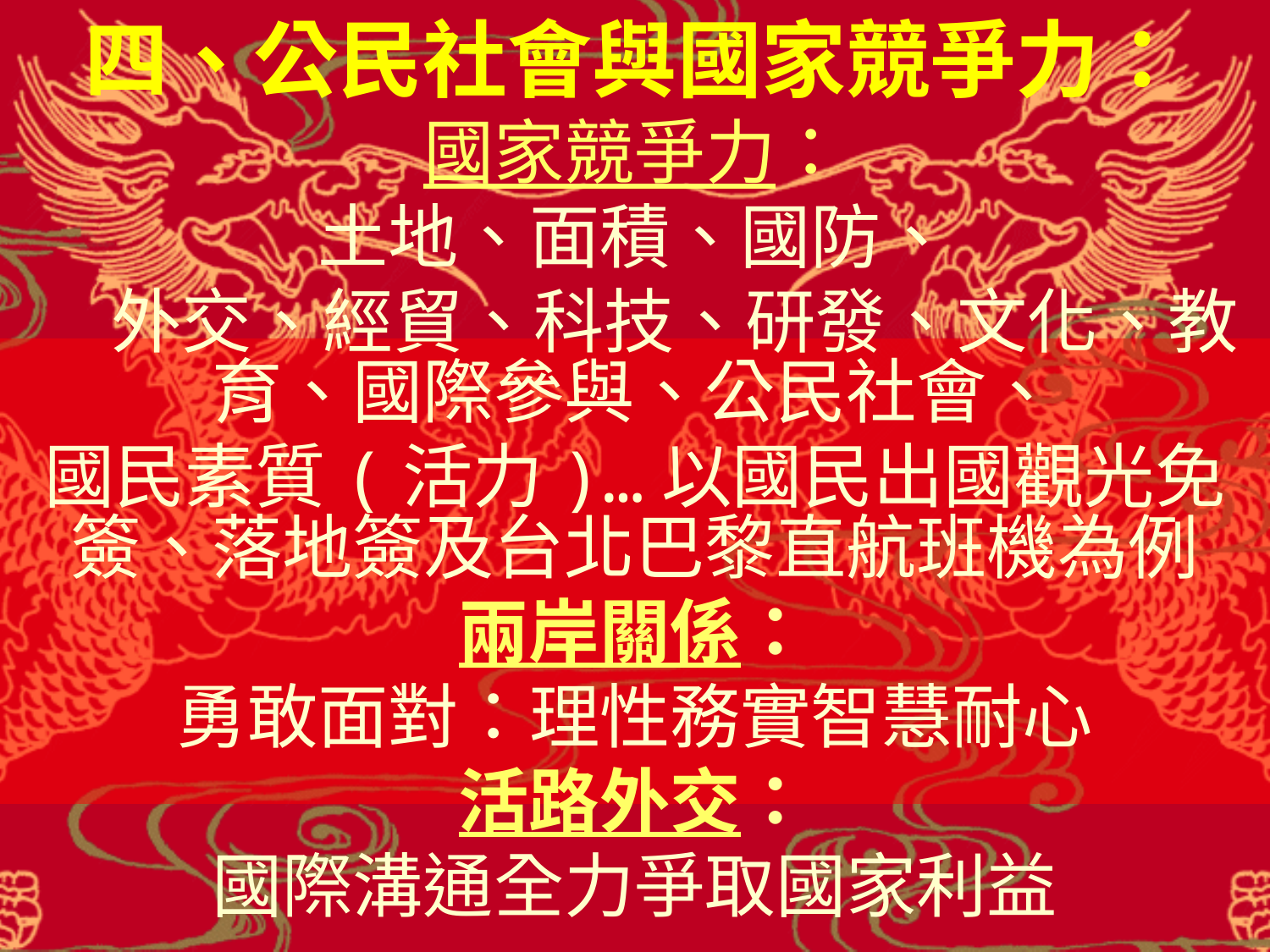

四、公民社會與國家競爭力：
國家競爭力：
土地、面積、國防、
    外交、經貿、科技、研發、文化、教育、國際參與、公民社會、
國民素質(活力)…以國民出國觀光免簽、落地簽及台北巴黎直航班機為例
兩岸關係：
勇敢面對：理性務實智慧耐心
活路外交：
國際溝通全力爭取國家利益